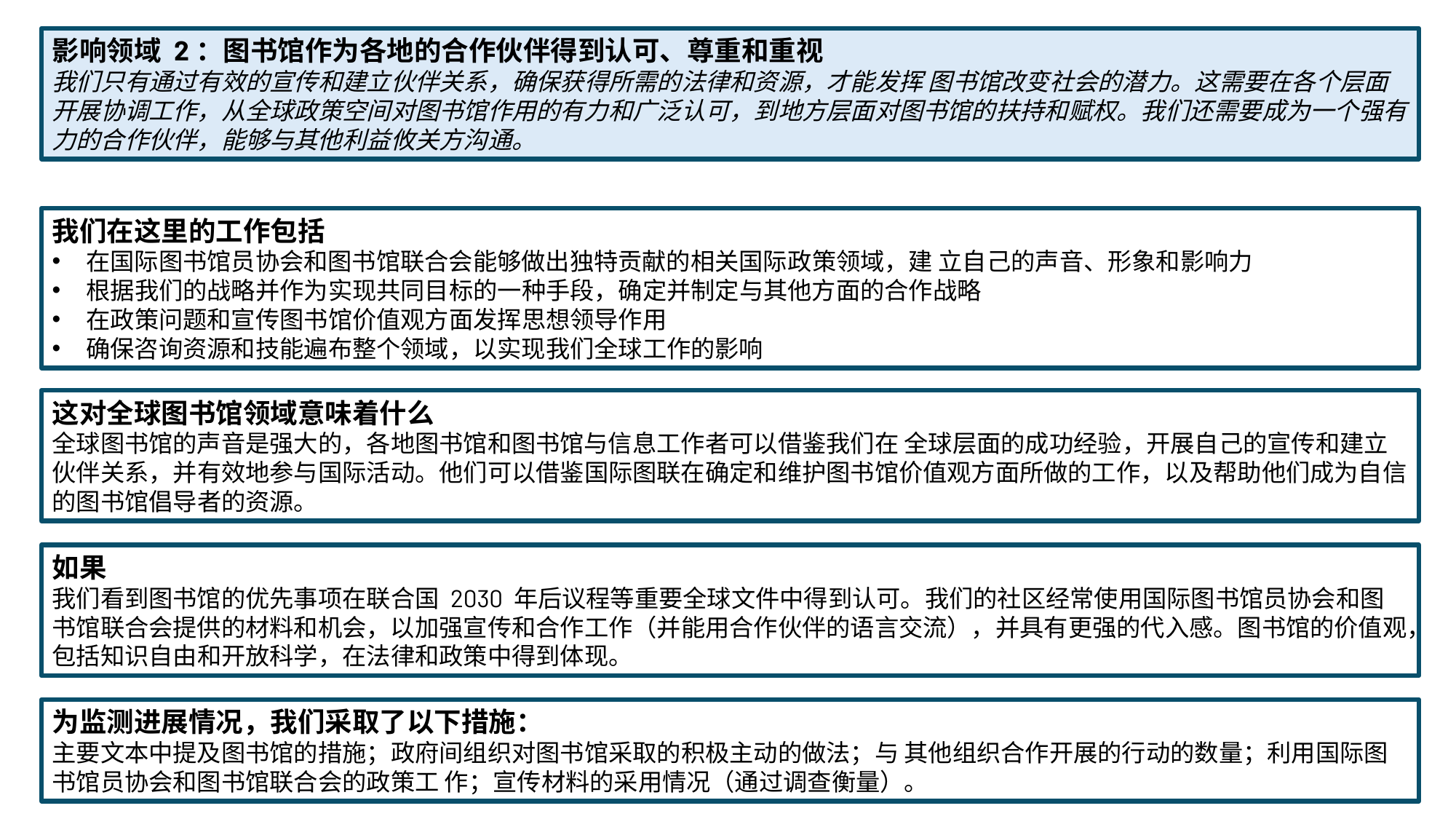

影响领域 2：图书馆作为各地的合作伙伴得到认可、尊重和重视
我们只有通过有效的宣传和建立伙伴关系，确保获得所需的法律和资源，才能发挥 图书馆改变社会的潜力。这需要在各个层面开展协调工作，从全球政策空间对图书馆作用的有力和广泛认可，到地方层面对图书馆的扶持和赋权。我们还需要成为一个强有力的合作伙伴，能够与其他利益攸关方沟通。
我们在这里的工作包括
在国际图书馆员协会和图书馆联合会能够做出独特贡献的相关国际政策领域，建 立自己的声音、形象和影响力
根据我们的战略并作为实现共同目标的一种手段，确定并制定与其他方面的合作战略
在政策问题和宣传图书馆价值观方面发挥思想领导作用
确保咨询资源和技能遍布整个领域，以实现我们全球工作的影响
这对全球图书馆领域意味着什么
全球图书馆的声音是强大的，各地图书馆和图书馆与信息工作者可以借鉴我们在 全球层面的成功经验，开展自己的宣传和建立伙伴关系，并有效地参与国际活动。他们可以借鉴国际图联在确定和维护图书馆价值观方面所做的工作，以及帮助他们成为自信的图书馆倡导者的资源。
如果
我们看到图书馆的优先事项在联合国 2030 年后议程等重要全球文件中得到认可。我们的社区经常使用国际图书馆员协会和图书馆联合会提供的材料和机会，以加强宣传和合作工作（并能用合作伙伴的语言交流），并具有更强的代入感。图书馆的价值观，包括知识自由和开放科学，在法律和政策中得到体现。
为监测进展情况，我们采取了以下措施：
主要文本中提及图书馆的措施；政府间组织对图书馆采取的积极主动的做法；与 其他组织合作开展的行动的数量；利用国际图书馆员协会和图书馆联合会的政策工 作；宣传材料的采用情况（通过调查衡量）。